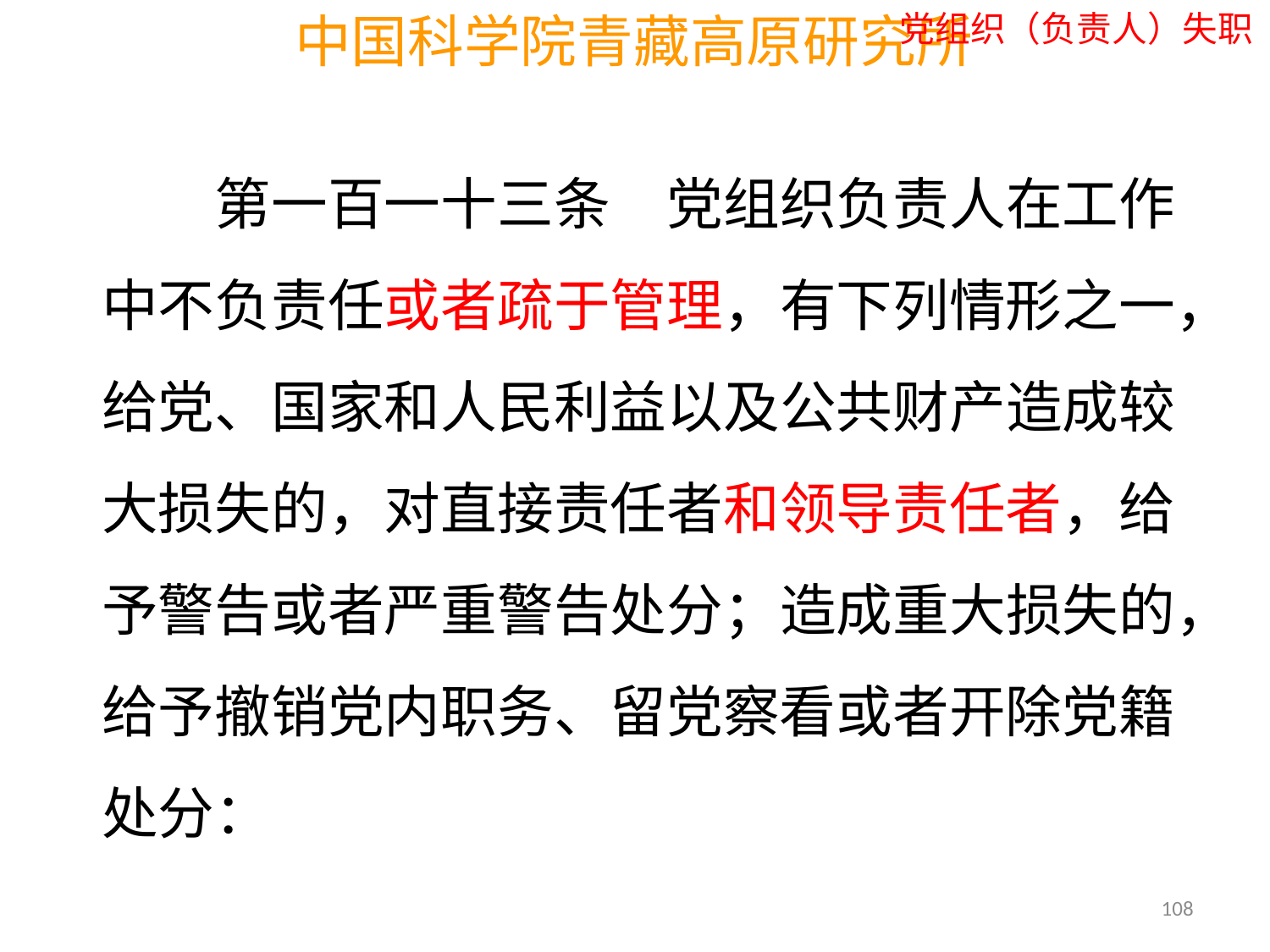

党组织（负责人）失职
　　第一百一十三条　党组织负责人在工作中不负责任或者疏于管理，有下列情形之一，给党、国家和人民利益以及公共财产造成较大损失的，对直接责任者和领导责任者，给予警告或者严重警告处分；造成重大损失的，给予撤销党内职务、留党察看或者开除党籍处分：
108